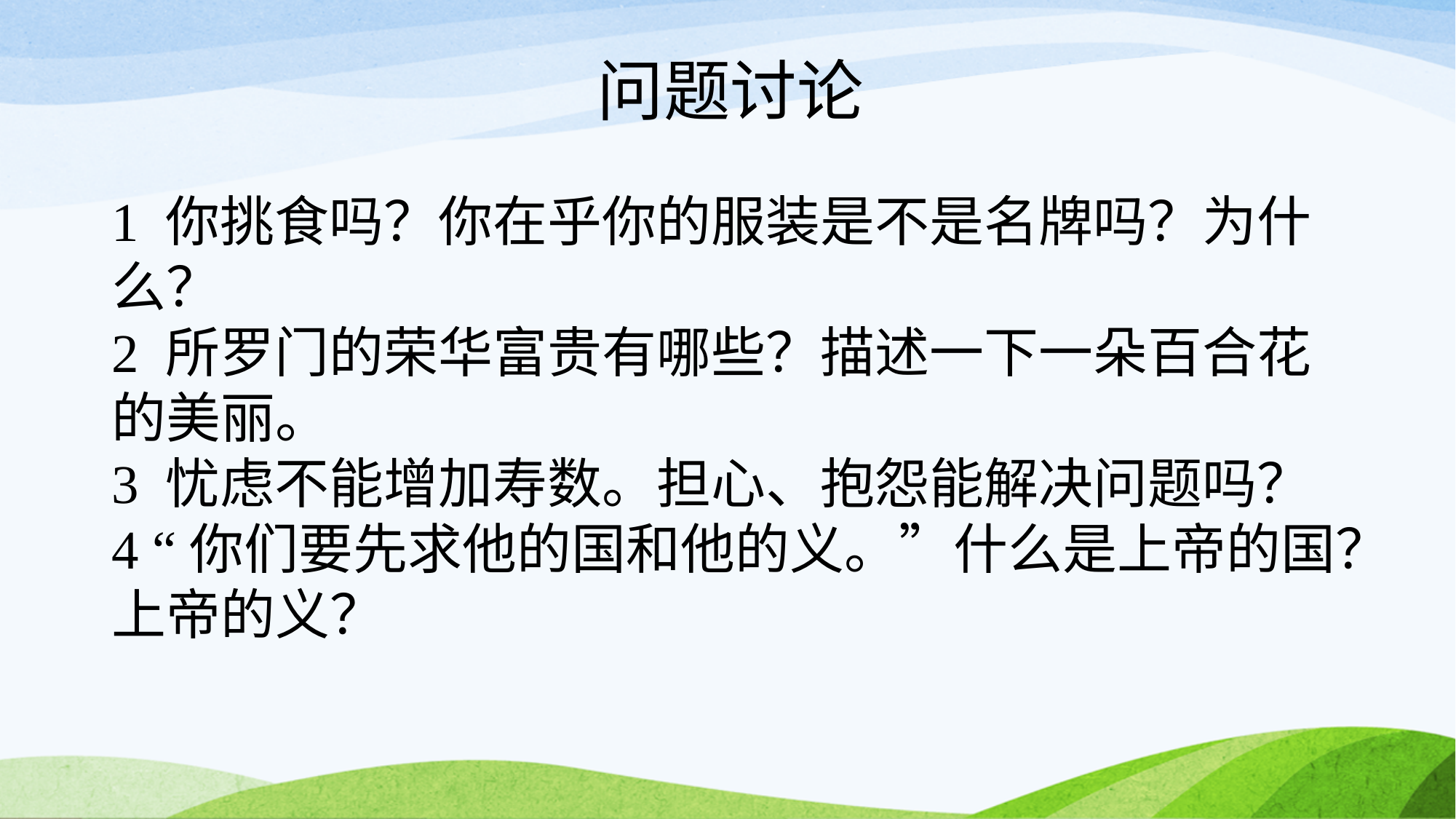

问题讨论

1 你挑食吗？你在乎你的服装是不是名牌吗？为什么？
2 所罗门的荣华富贵有哪些？描述一下一朵百合花的美丽。
3 忧虑不能增加寿数。担心、抱怨能解决问题吗？
4 “你们要先求他的国和他的义。”什么是上帝的国？上帝的义？